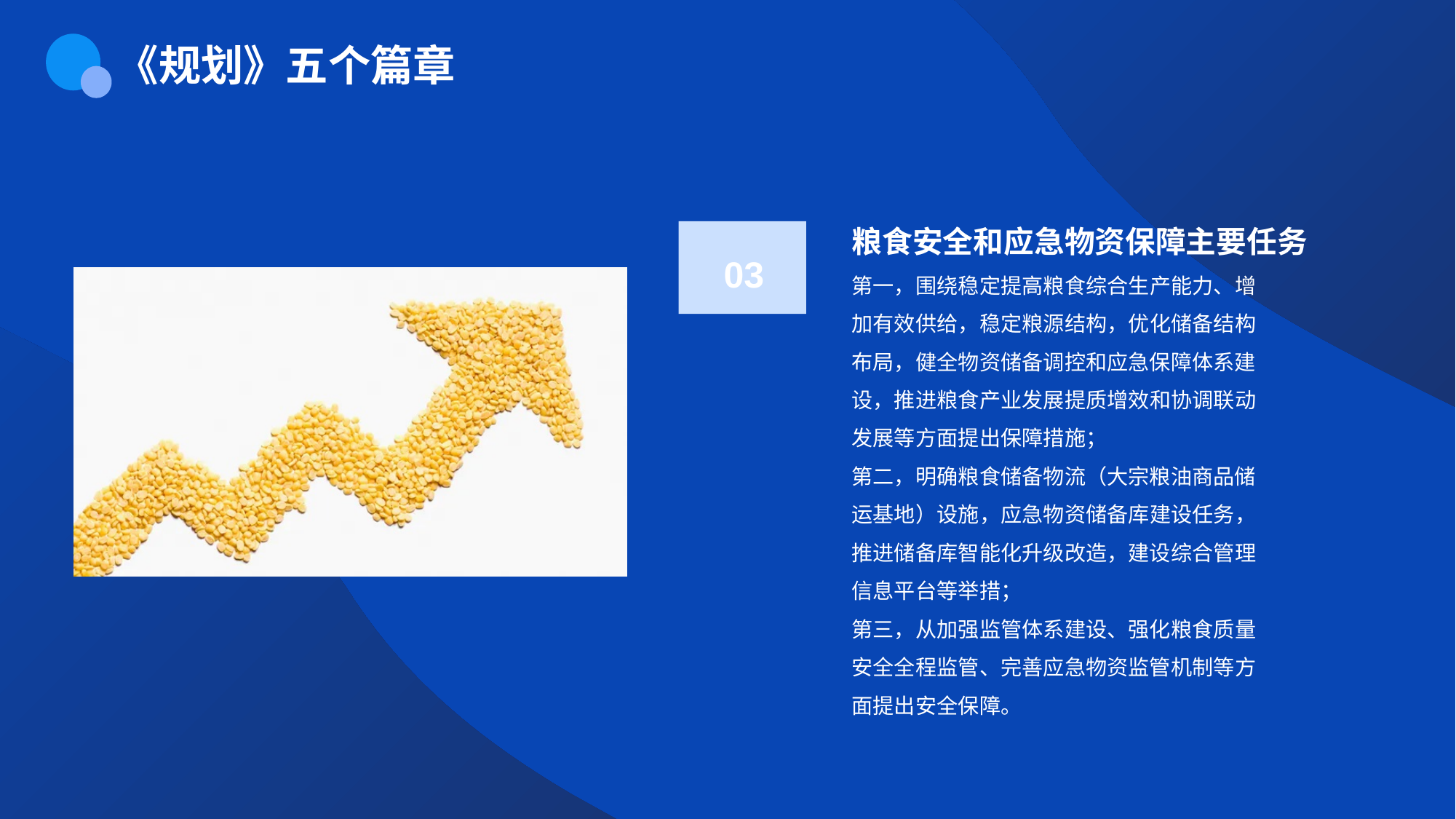

《规划》五个篇章
粮食安全和应急物资保障主要任务

03
第一，围绕稳定提高粮食综合生产能力、增加有效供给，稳定粮源结构，优化储备结构布局，健全物资储备调控和应急保障体系建设，推进粮食产业发展提质增效和协调联动发展等方面提出保障措施；
第二，明确粮食储备物流（大宗粮油商品储运基地）设施，应急物资储备库建设任务，推进储备库智能化升级改造，建设综合管理信息平台等举措；
第三，从加强监管体系建设、强化粮食质量安全全程监管、完善应急物资监管机制等方面提出安全保障。